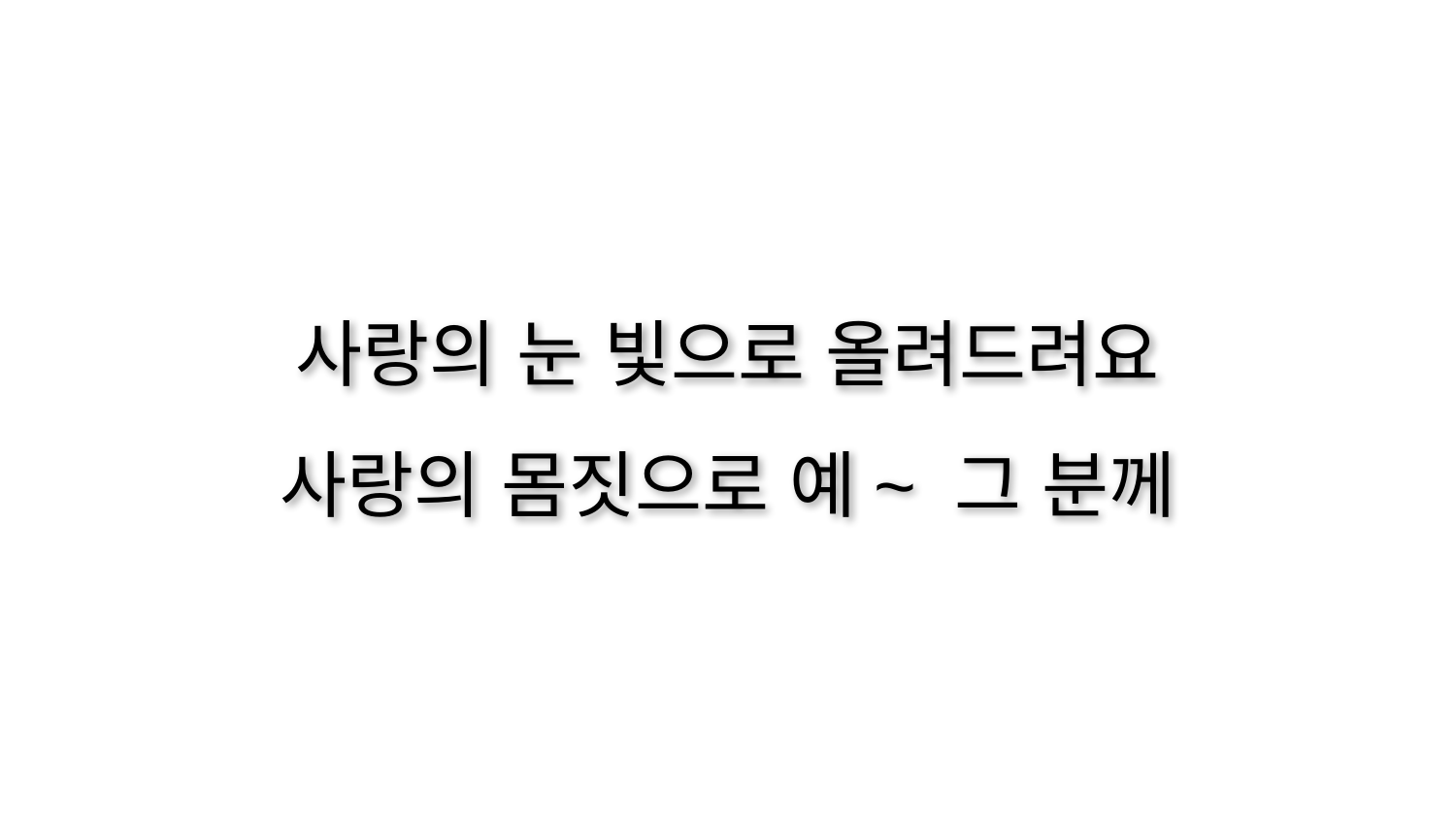

사랑의 눈 빛으로 올려드려요
사랑의 몸짓으로 예~ 그 분께